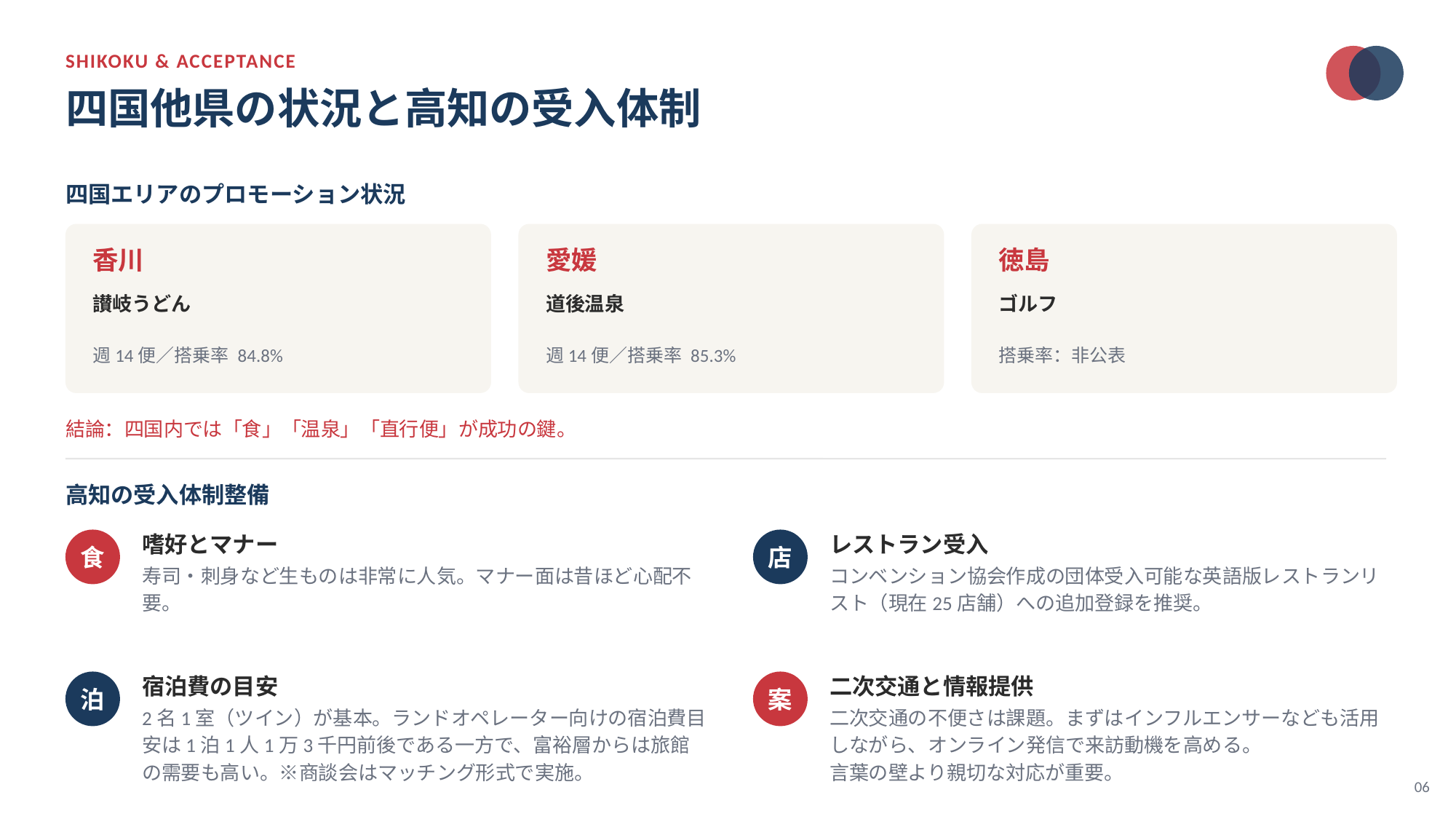

SHIKOKU & ACCEPTANCE

四国他県の状況と高知の受入体制
四国エリアのプロモーション状況

香川
愛媛
徳島
讃岐うどん
道後温泉
ゴルフ
週14便／搭乗率 84.8%
週14便／搭乗率 85.3%
搭乗率：非公表
結論：四国内では「食」「温泉」「直行便」が成功の鍵。

高知の受入体制整備
嗜好とマナー
レストラン受入

食

店
寿司・刺身など生ものは非常に人気。マナー面は昔ほど心配不要。
コンベンション協会作成の団体受入可能な英語版レストランリスト（現在25店舗）への追加登録を推奨。
宿泊費の目安
二次交通と情報提供

泊

案
2名1室（ツイン）が基本。ランドオペレーター向けの宿泊費目安は1泊1人1万3千円前後である一方で、富裕層からは旅館の需要も高い。※商談会はマッチング形式で実施。
二次交通の不便さは課題。まずはインフルエンサーなども活用しながら、オンライン発信で来訪動機を高める。
言葉の壁より親切な対応が重要。
06